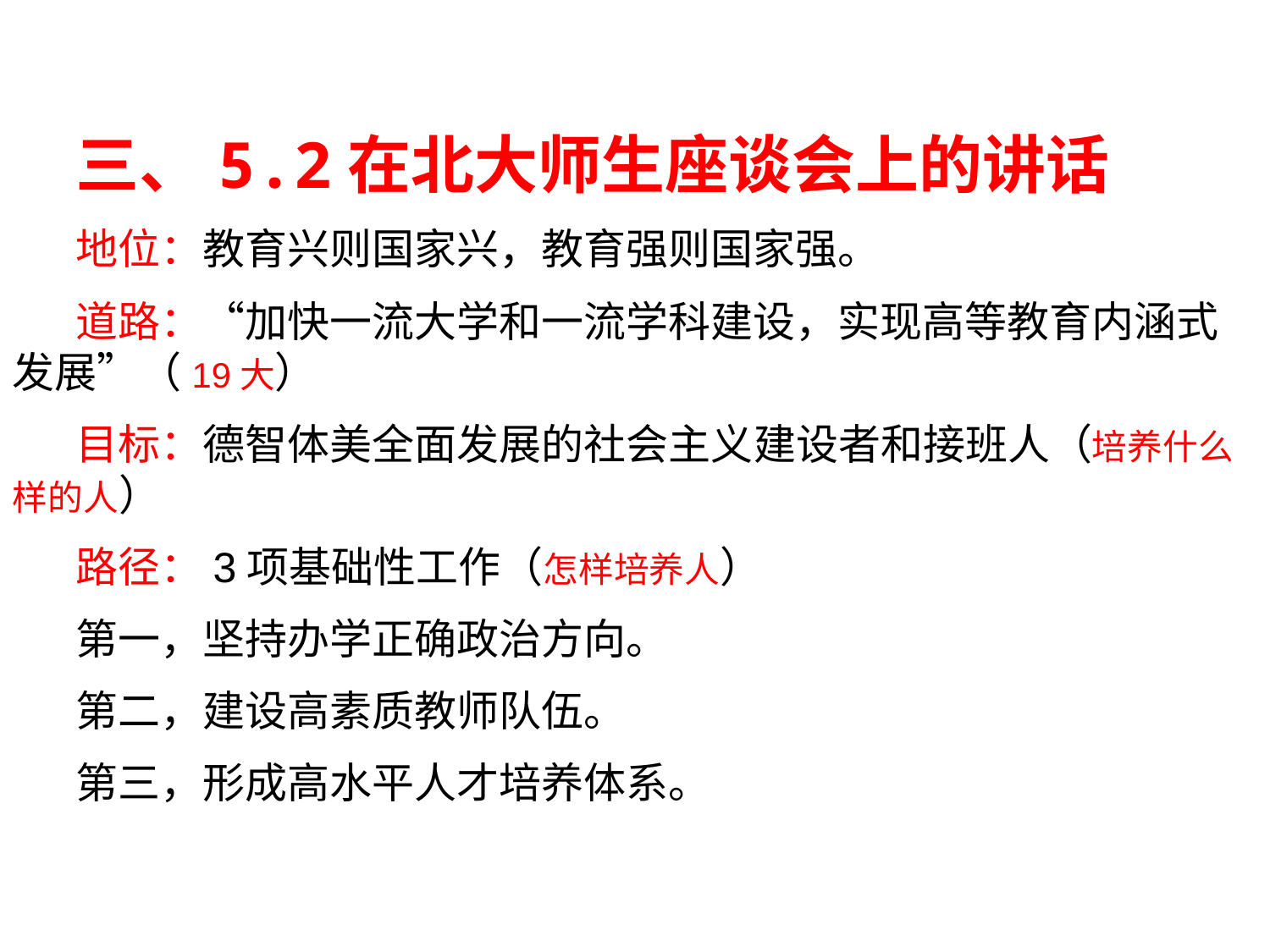

三、5.2在北大师生座谈会上的讲话
地位：教育兴则国家兴，教育强则国家强。
道路：“加快一流大学和一流学科建设，实现高等教育内涵式发展”（19大）
目标：德智体美全面发展的社会主义建设者和接班人（培养什么样的人）
路径：3项基础性工作（怎样培养人）
第一，坚持办学正确政治方向。
第二，建设高素质教师队伍。
第三，形成高水平人才培养体系。